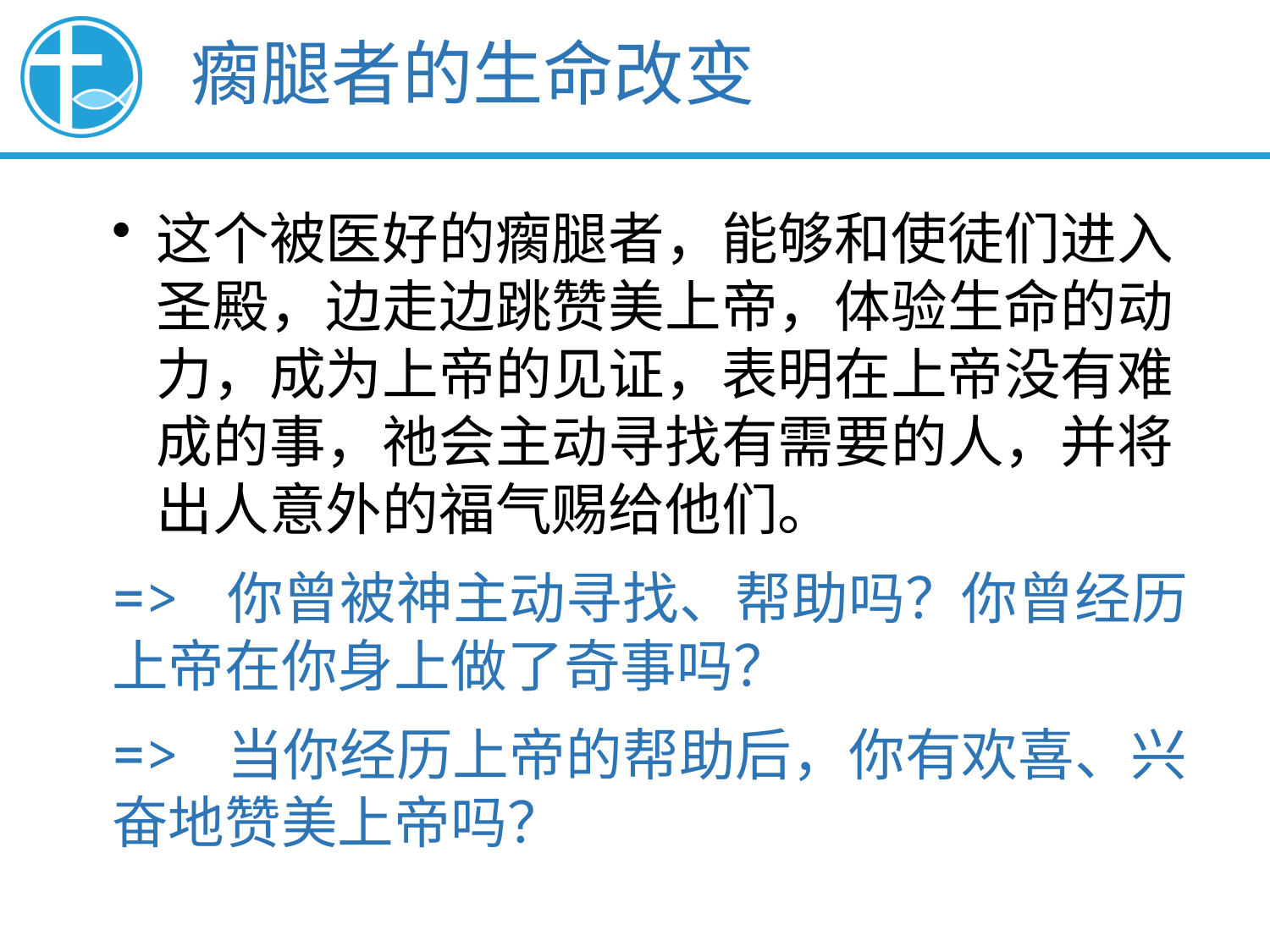

瘸腿者的生命改变
这个被医好的瘸腿者，能够和使徒们进入圣殿，边走边跳赞美上帝，体验生命的动力，成为上帝的见证，表明在上帝没有难成的事，祂会主动寻找有需要的人，并将出人意外的福气赐给他们。
=> 你曾被神主动寻找、帮助吗？你曾经历上帝在你身上做了奇事吗？
=> 当你经历上帝的帮助后，你有欢喜、兴奋地赞美上帝吗？